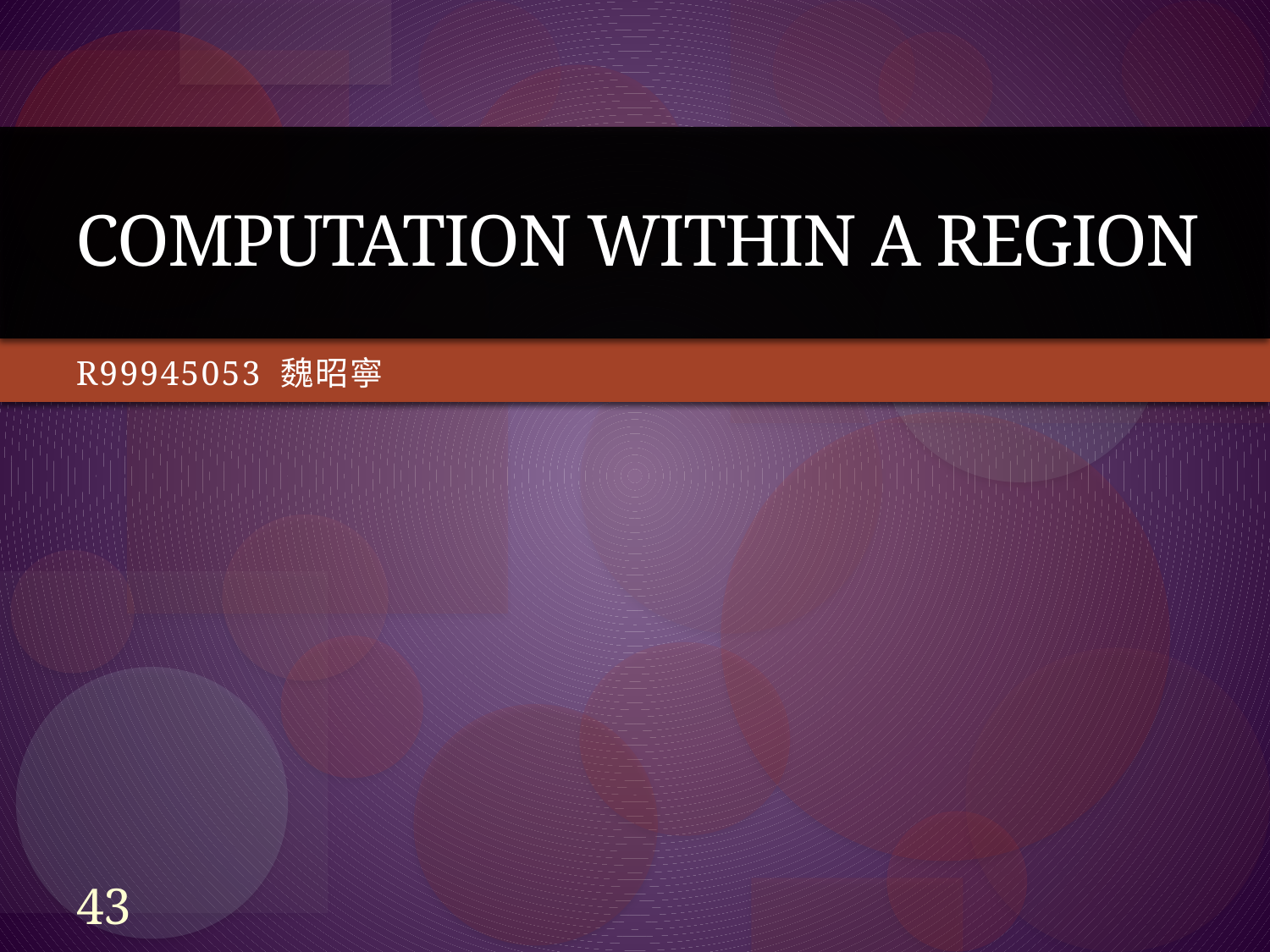

# Computation within a region
R99945053 魏昭寧
43